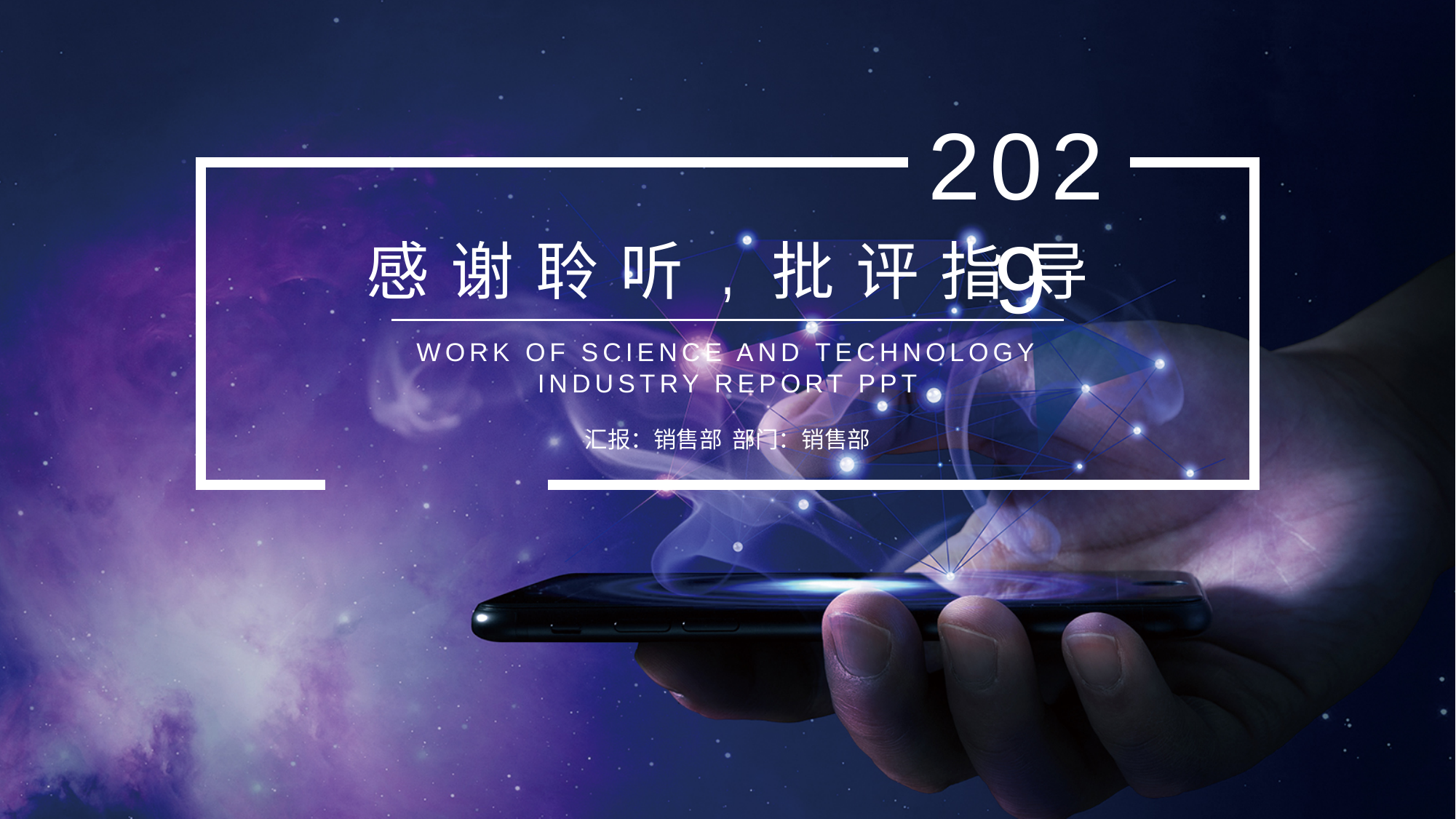

2029

感谢聆听,批评指导
WORK OF SCIENCE AND TECHNOLOGY INDUSTRY REPORT PPT
汇报：销售部  部门：销售部